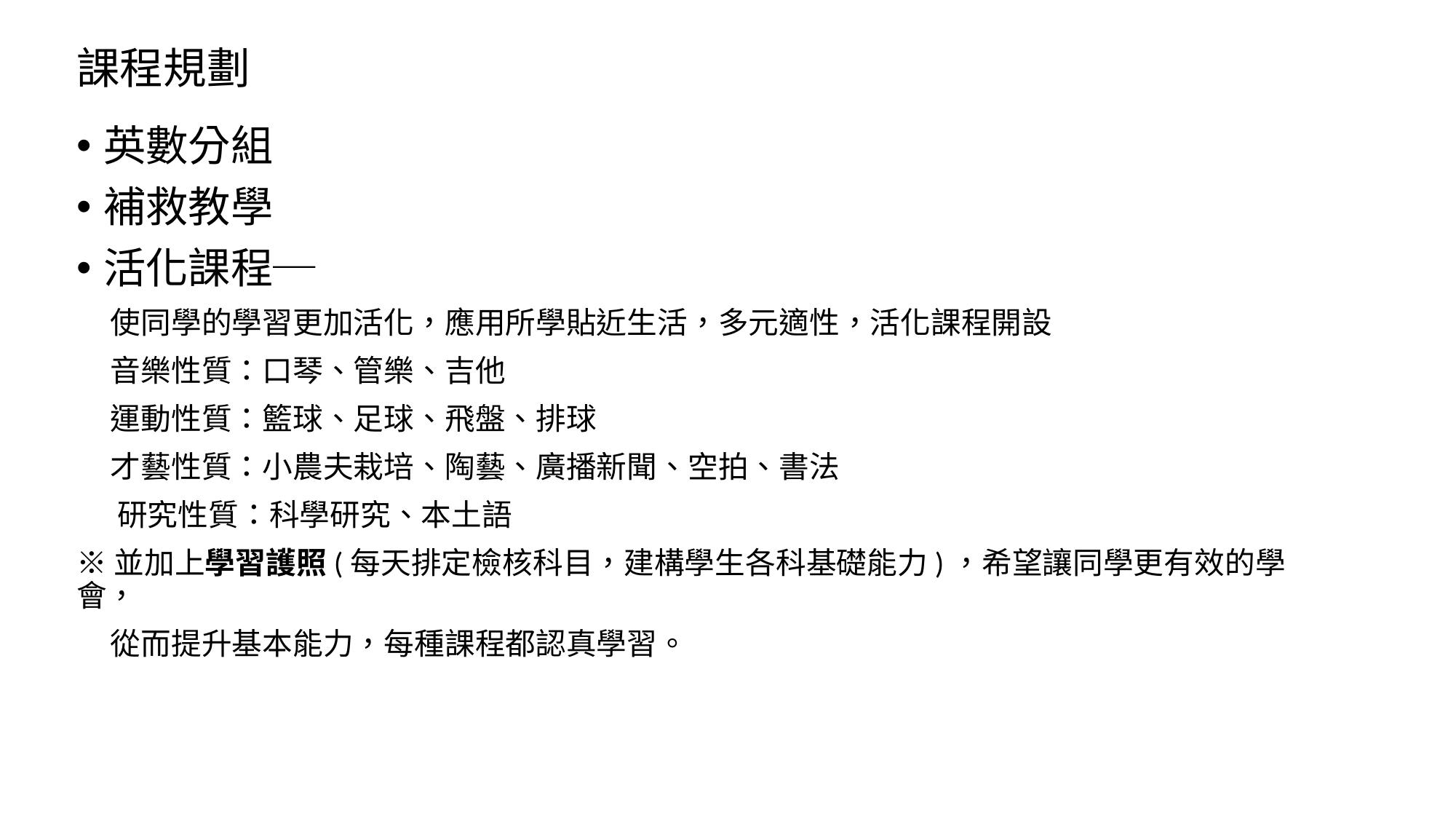

# 課程規劃
英數分組
補救教學
活化課程─
    使同學的學習更加活化，應用所學貼近生活，多元適性，活化課程開設
    音樂性質：口琴、管樂、吉他
    運動性質：籃球、足球、飛盤、排球
    才藝性質：小農夫栽培、陶藝、廣播新聞、空拍、書法
     研究性質：科學研究、本土語
※並加上學習護照(每天排定檢核科目，建構學生各科基礎能力)，希望讓同學更有效的學會，
    從而提升基本能力，每種課程都認真學習。